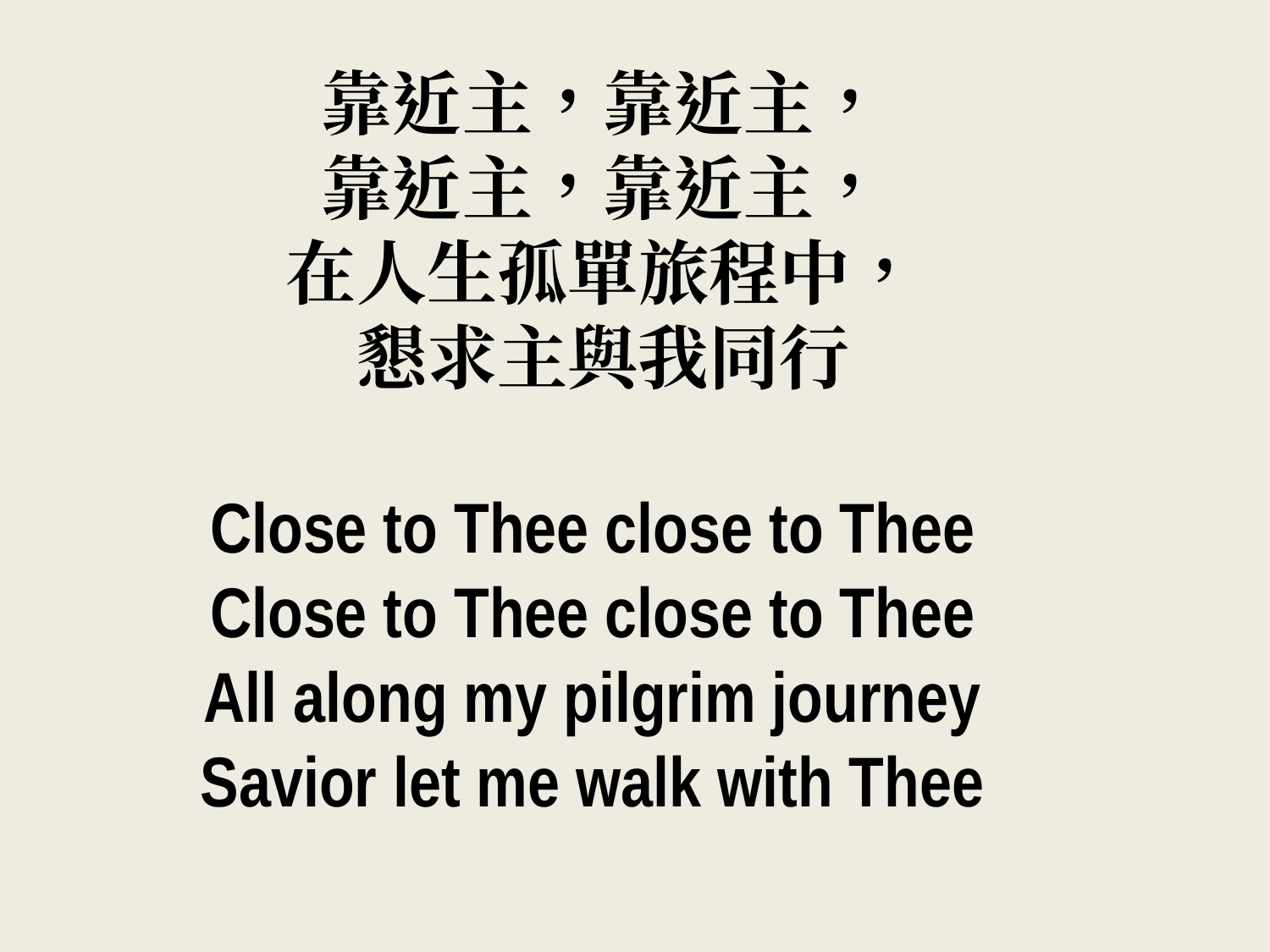

靠近主，靠近主，
靠近主，靠近主，
在人生孤單旅程中，
懇求主與我同行
Close to Thee close to Thee
Close to Thee close to Thee
All along my pilgrim journey
Savior let me walk with Thee